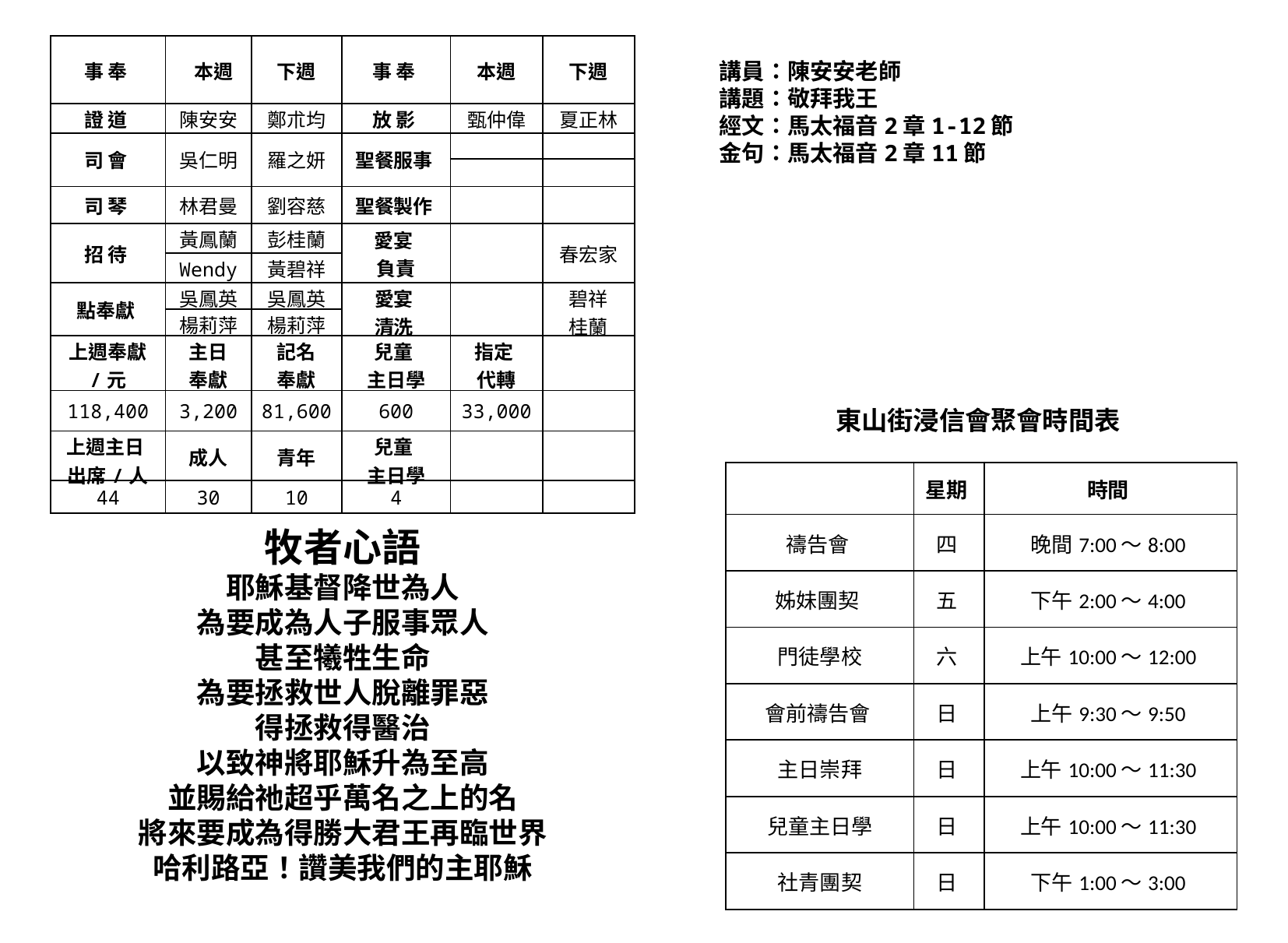

| 事 奉 | 本週 | 下週 | 事 奉 | 本週 | 下週 |
| --- | --- | --- | --- | --- | --- |
| 證 道 | 陳安安 | 鄭朮均 | 放 影 | 甄仲偉 | 夏正林 |
| 司 會 | 吳仁明 | 羅之妍 | 聖餐服事 |  |  |
|  |  |  |  |  |  |
| 司 琴 | 林君曼 | 劉容慈 | 聖餐製作 |  |  |
| 招 待 | 黃鳳蘭 | 彭桂蘭 | 愛宴 負責 |  | 春宏家 |
|  | Wendy | 黃碧祥 |  |  |  |
| 點奉獻 | 吳鳳英 | 吳鳳英 | 愛宴 清洗 |  | 碧祥 桂蘭 |
|  | 楊莉萍 | 楊莉萍 |  |  |  |
| 上週奉獻 /元 | 主日 奉獻 | 記名 奉獻 | 兒童 主日學 | 指定 代轉 |  |
| 118,400 | 3,200 | 81,600 | 600 | 33,000 |  |
| 上週主日 出席/人 | 成人 | 青年 | 兒童 主日學 |  |  |
| 44 | 30 | 10 | 4 |  |  |
講員：陳安安老師
講題：敬拜我王
經文：馬太福音2章1-12節
金句：馬太福音2章11節

東山街浸信會聚會時間表
|  | 星期 | 時間 |
| --- | --- | --- |
| 禱告會 | 四 | 晚間7:00～8:00 |
| 姊妹團契 | 五 | 下午2:00～4:00 |
| 門徒學校 | 六 | 上午10:00～12:00 |
| 會前禱告會 | 日 | 上午9:30～9:50 |
| 主日崇拜 | 日 | 上午10:00～11:30 |
| 兒童主日學 | 日 | 上午10:00～11:30 |
| 社青團契 | 日 | 下午1:00～3:00 |
牧者心語
耶穌基督降世為人
為要成為人子服事眾人
甚至犧牲生命
為要拯救世人脫離罪惡
得拯救得醫治
以致神將耶穌升為至高
並賜給祂超乎萬名之上的名
將來要成為得勝大君王再臨世界
哈利路亞！讚美我們的主耶穌